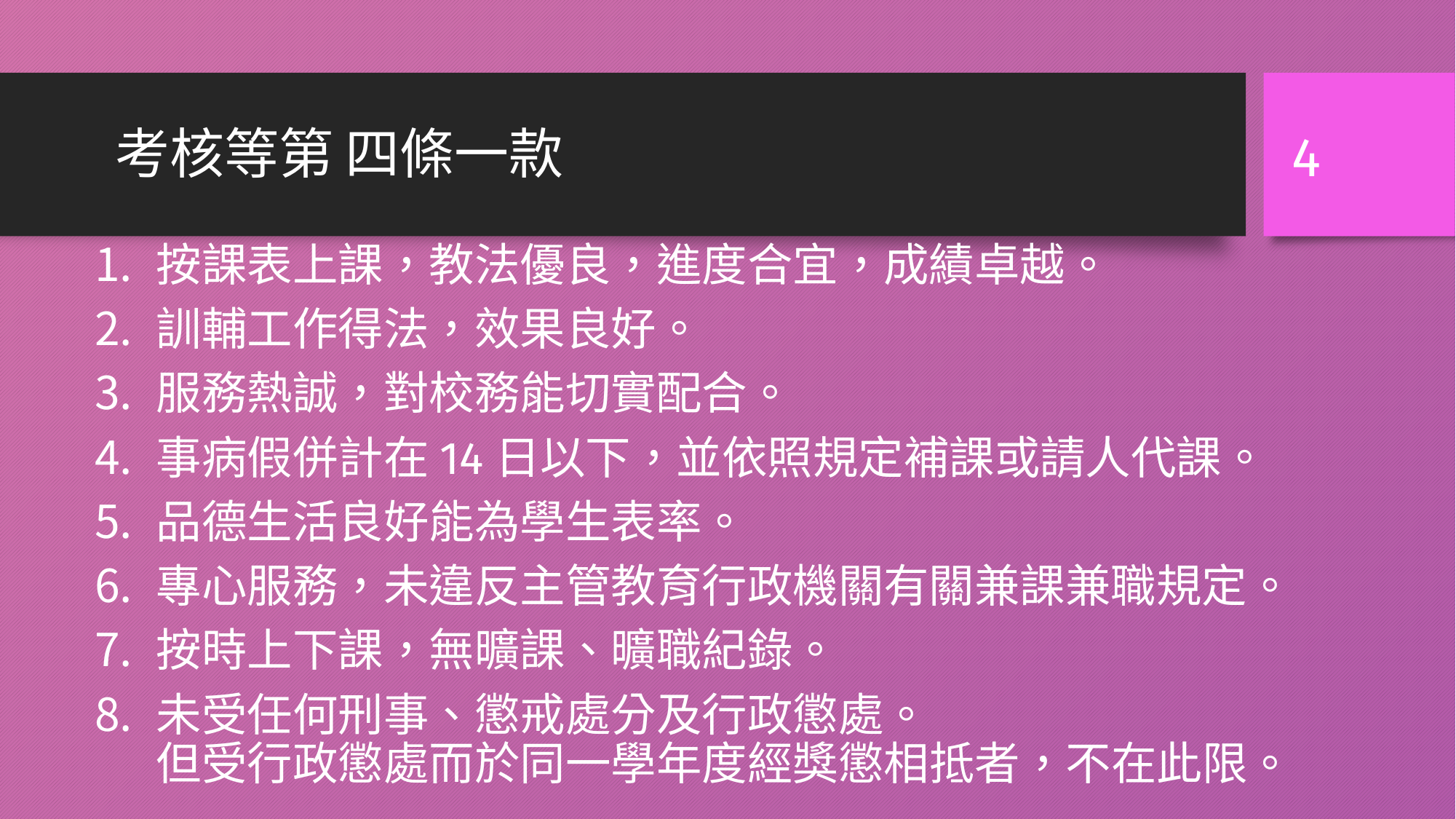

4
# 考核等第 四條一款
按課表上課，教法優良，進度合宜，成績卓越。
訓輔工作得法，效果良好。
服務熱誠，對校務能切實配合。
事病假併計在14日以下，並依照規定補課或請人代課。
品德生活良好能為學生表率。
專心服務，未違反主管教育行政機關有關兼課兼職規定。
按時上下課，無曠課、曠職紀錄。
未受任何刑事、懲戒處分及行政懲處。
但受行政懲處而於同一學年度經獎懲相抵者，不在此限。